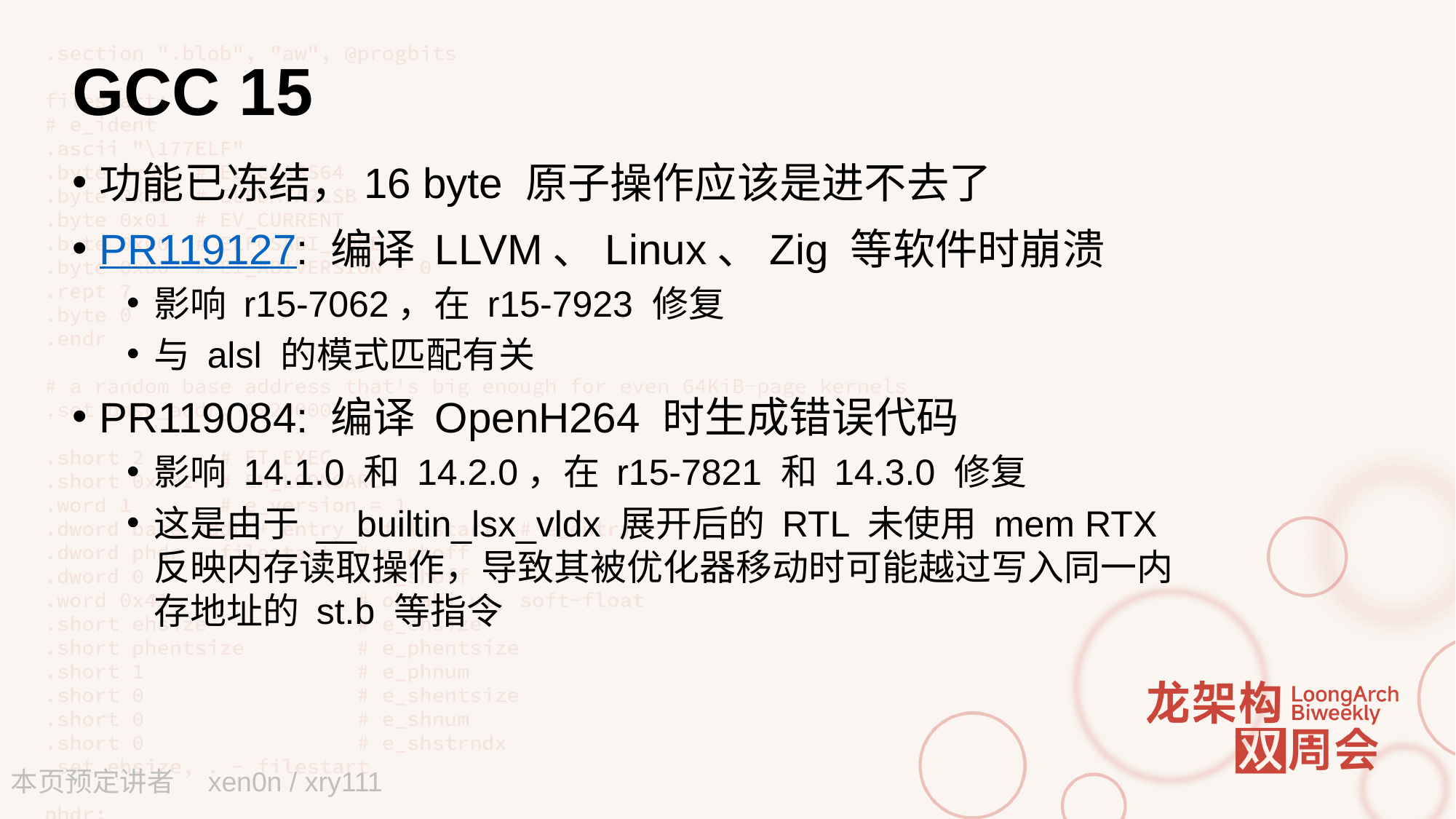

# GCC 15
功能已冻结，16 byte 原子操作应该是进不去了
PR119127: 编译 LLVM、Linux、Zig 等软件时崩溃
影响 r15-7062，在 r15-7923 修复
与 alsl 的模式匹配有关
PR119084: 编译 OpenH264 时生成错误代码
影响 14.1.0 和 14.2.0，在 r15-7821 和 14.3.0 修复
这是由于 __builtin_lsx_vldx 展开后的 RTL 未使用 mem RTX 反映内存读取操作，导致其被优化器移动时可能越过写入同一内存地址的 st.b 等指令
xen0n / xry111